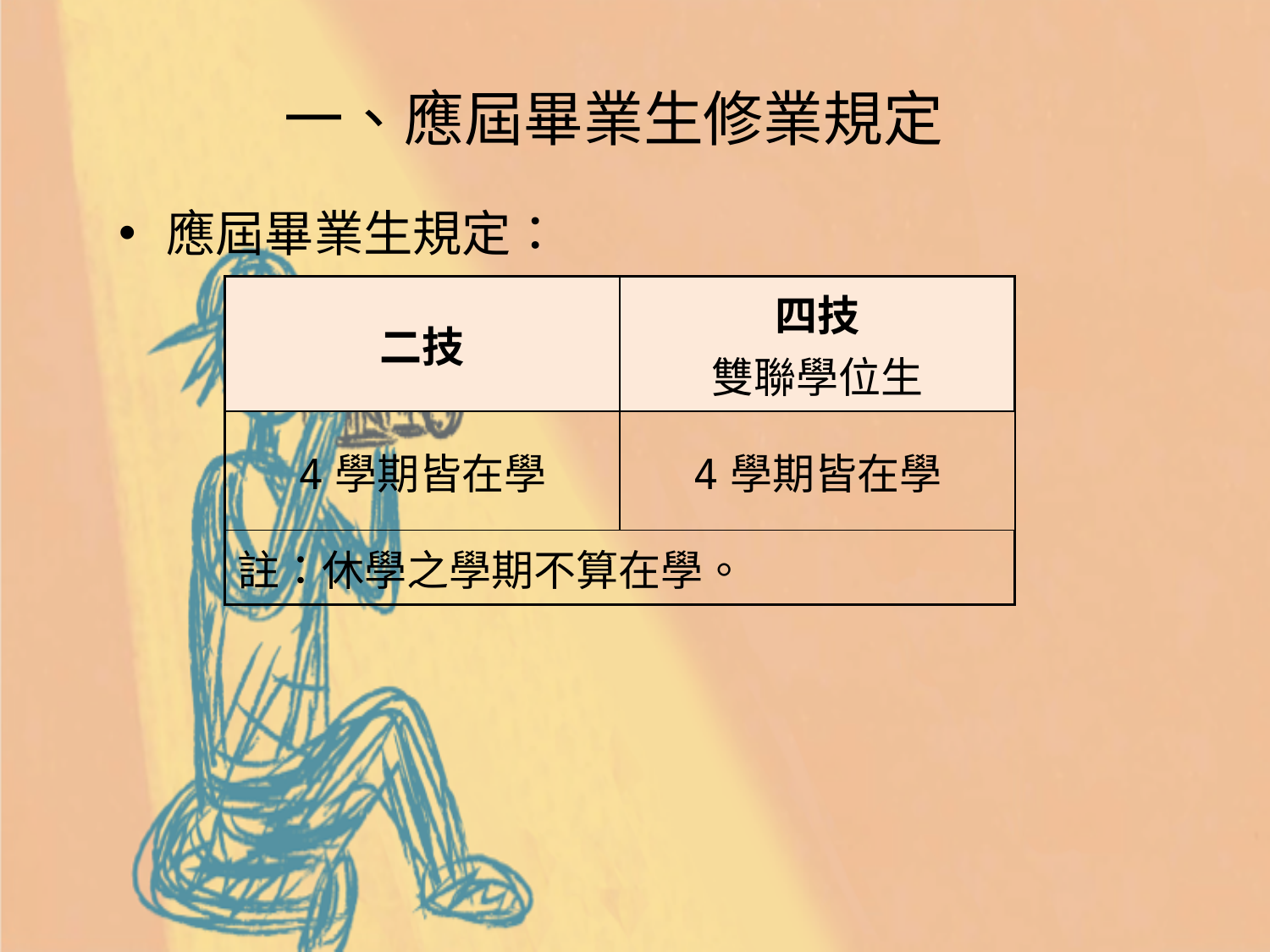

# 一、應屆畢業生修業規定
應屆畢業生規定：

| 二技 | 四技 雙聯學位生 |
| --- | --- |
| 4學期皆在學 | 4學期皆在學 |
| 註：休學之學期不算在學。 |  |
2